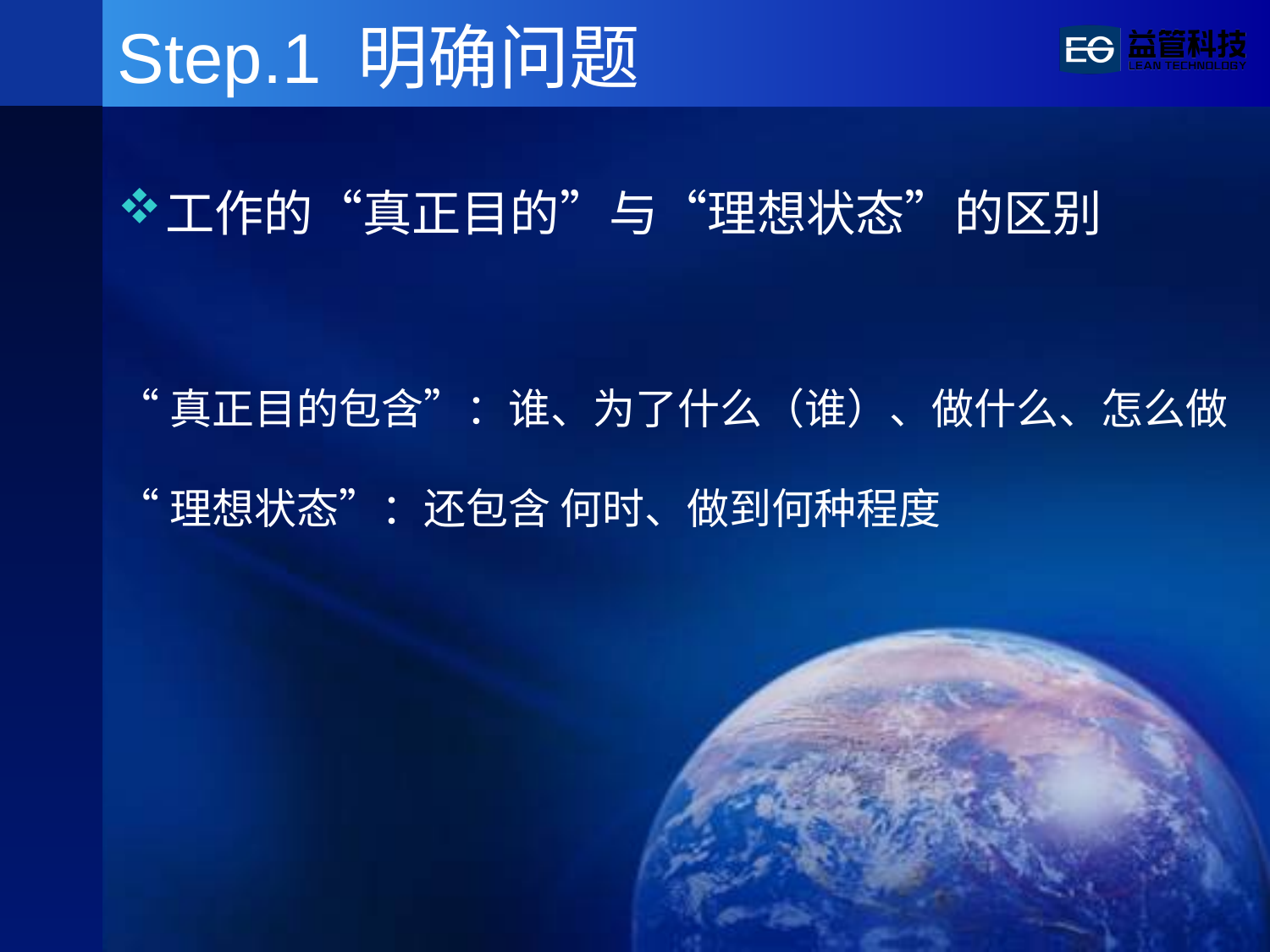

# Step.1 明确问题
工作的“真正目的”与“理想状态”的区别

“真正目的包含”：谁、为了什么（谁）、做什么、怎么做
“理想状态”：还包含 何时、做到何种程度